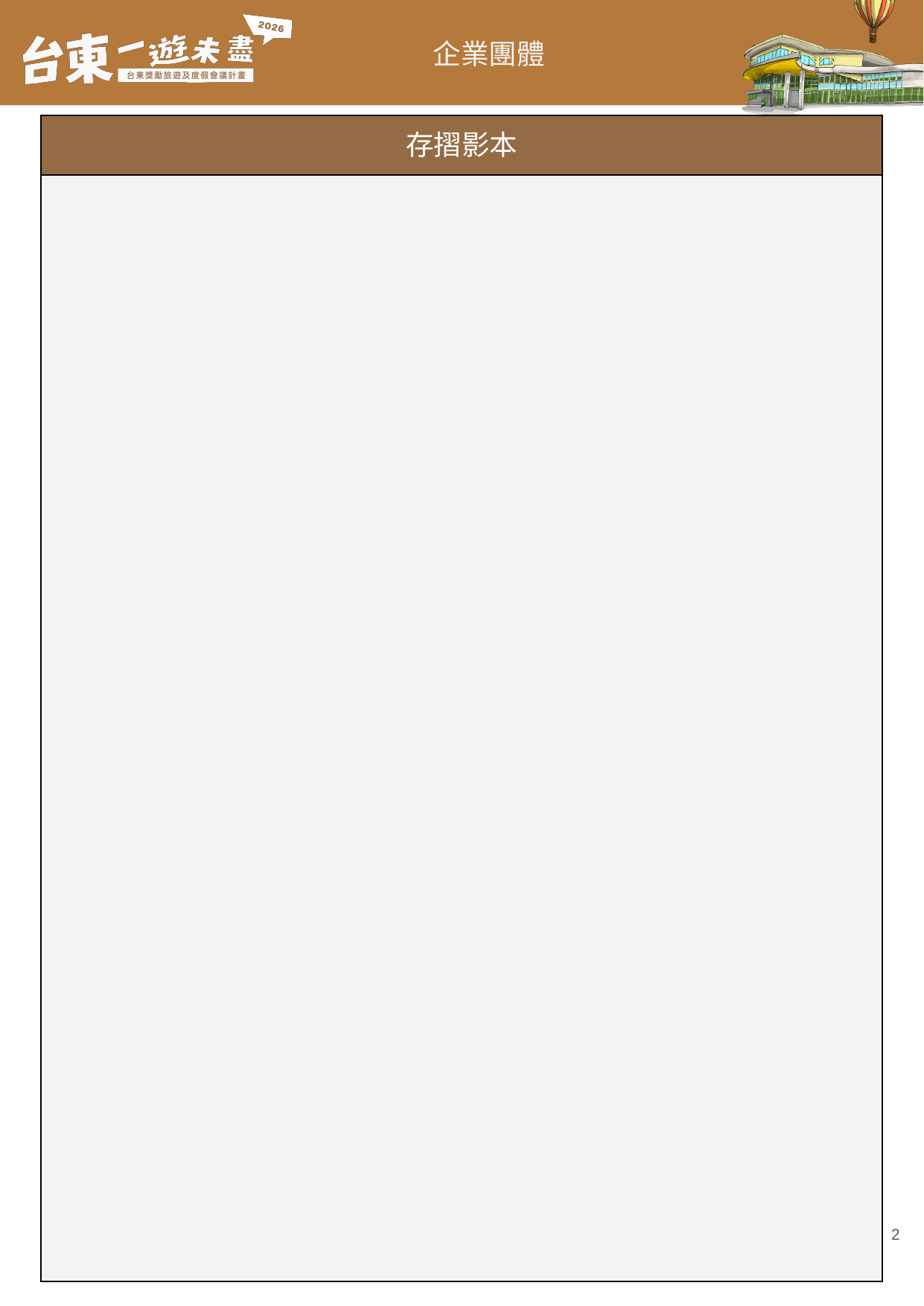

| 存摺影本 |
| --- |
|  |

2